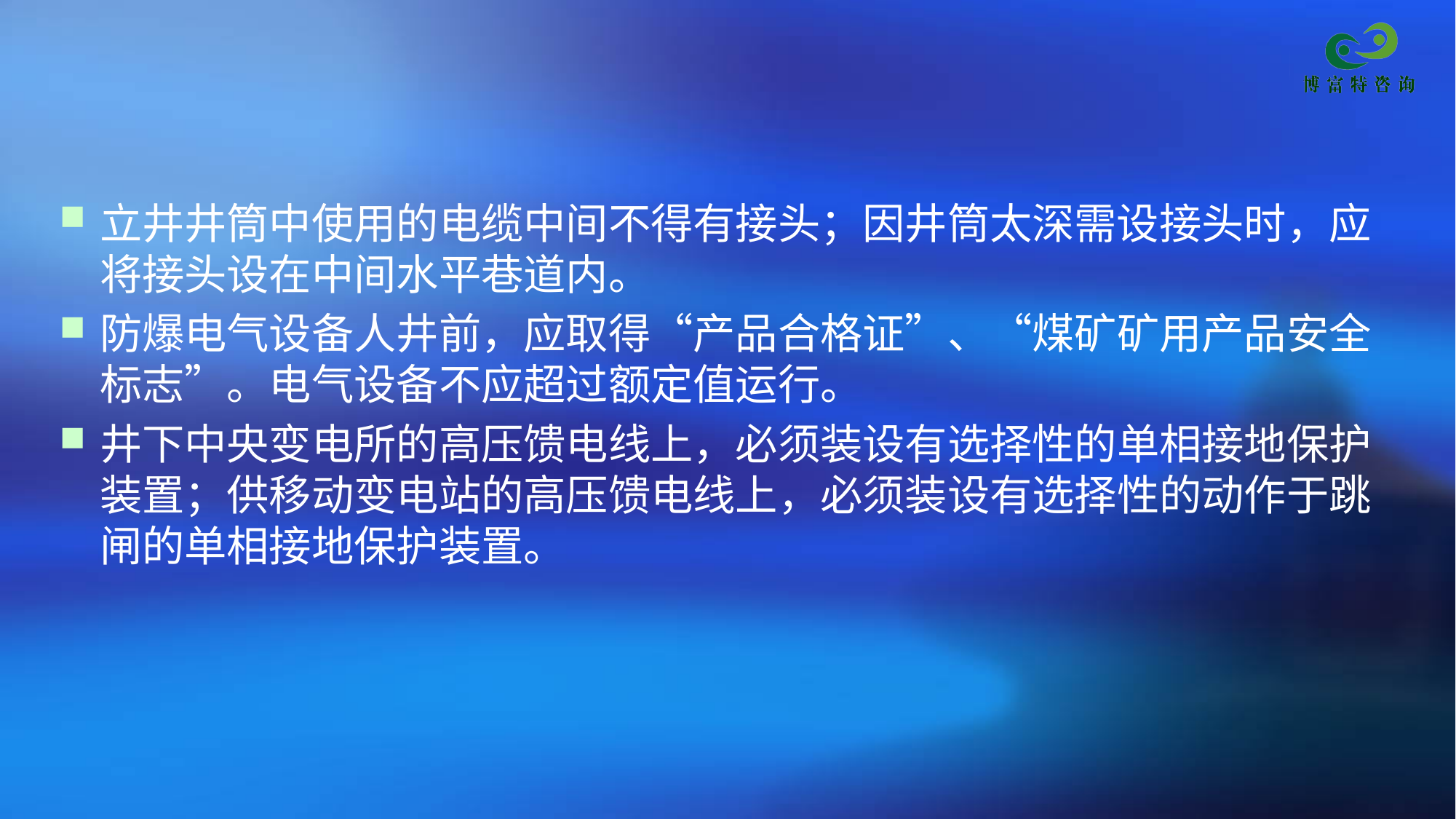

#
立井井筒中使用的电缆中间不得有接头；因井筒太深需设接头时，应将接头设在中间水平巷道内。
防爆电气设备人井前，应取得“产品合格证”、“煤矿矿用产品安全标志”。电气设备不应超过额定值运行。
井下中央变电所的高压馈电线上，必须装设有选择性的单相接地保护装置；供移动变电站的高压馈电线上，必须装设有选择性的动作于跳闸的单相接地保护装置。